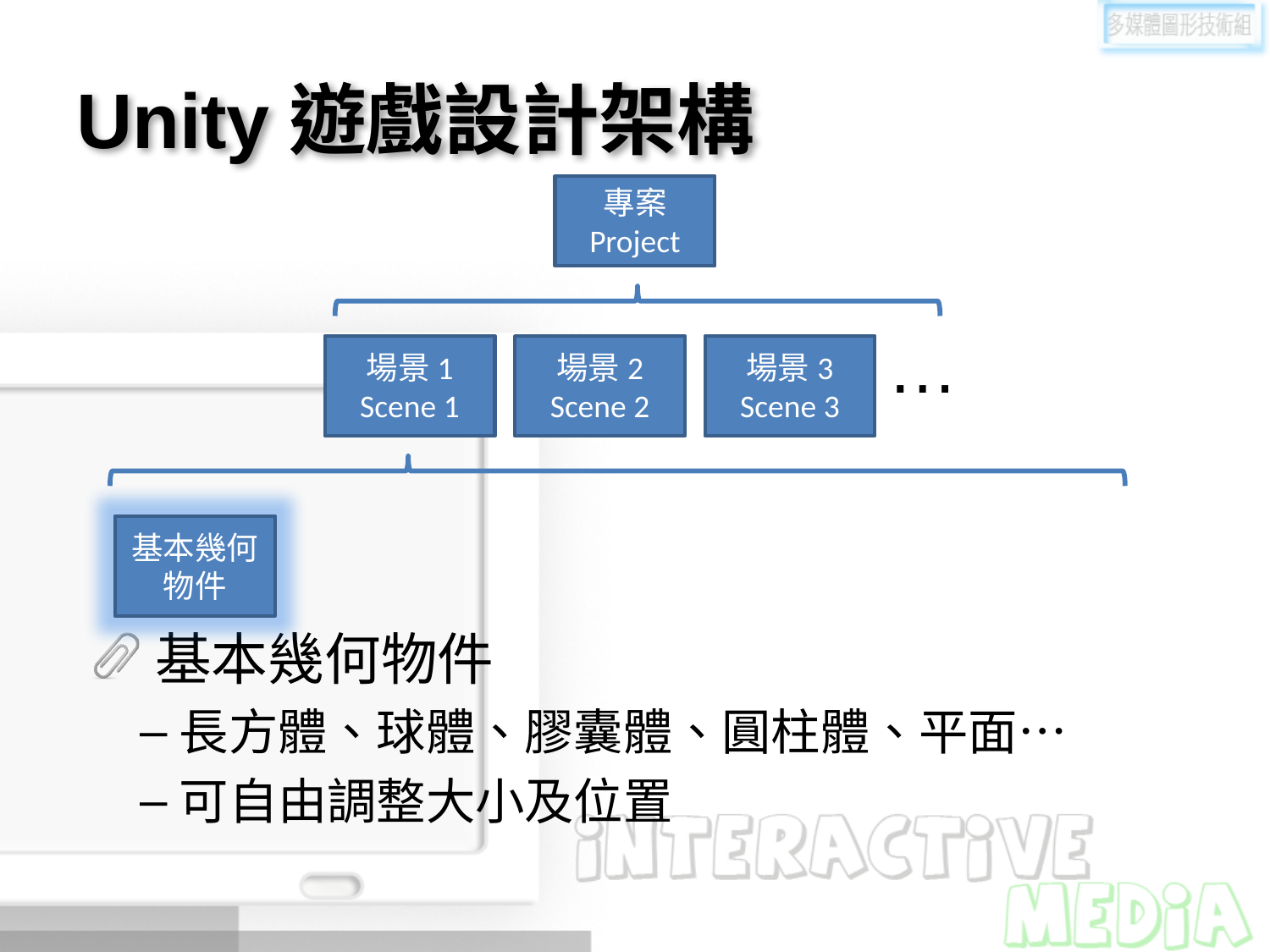

# Unity遊戲設計架構
專案
Project

基本幾何物件
長方體、球體、膠囊體、圓柱體、平面…
可自由調整大小及位置
…
場景1
Scene 1
場景2
Scene 2
場景3
Scene 3
基本幾何物件